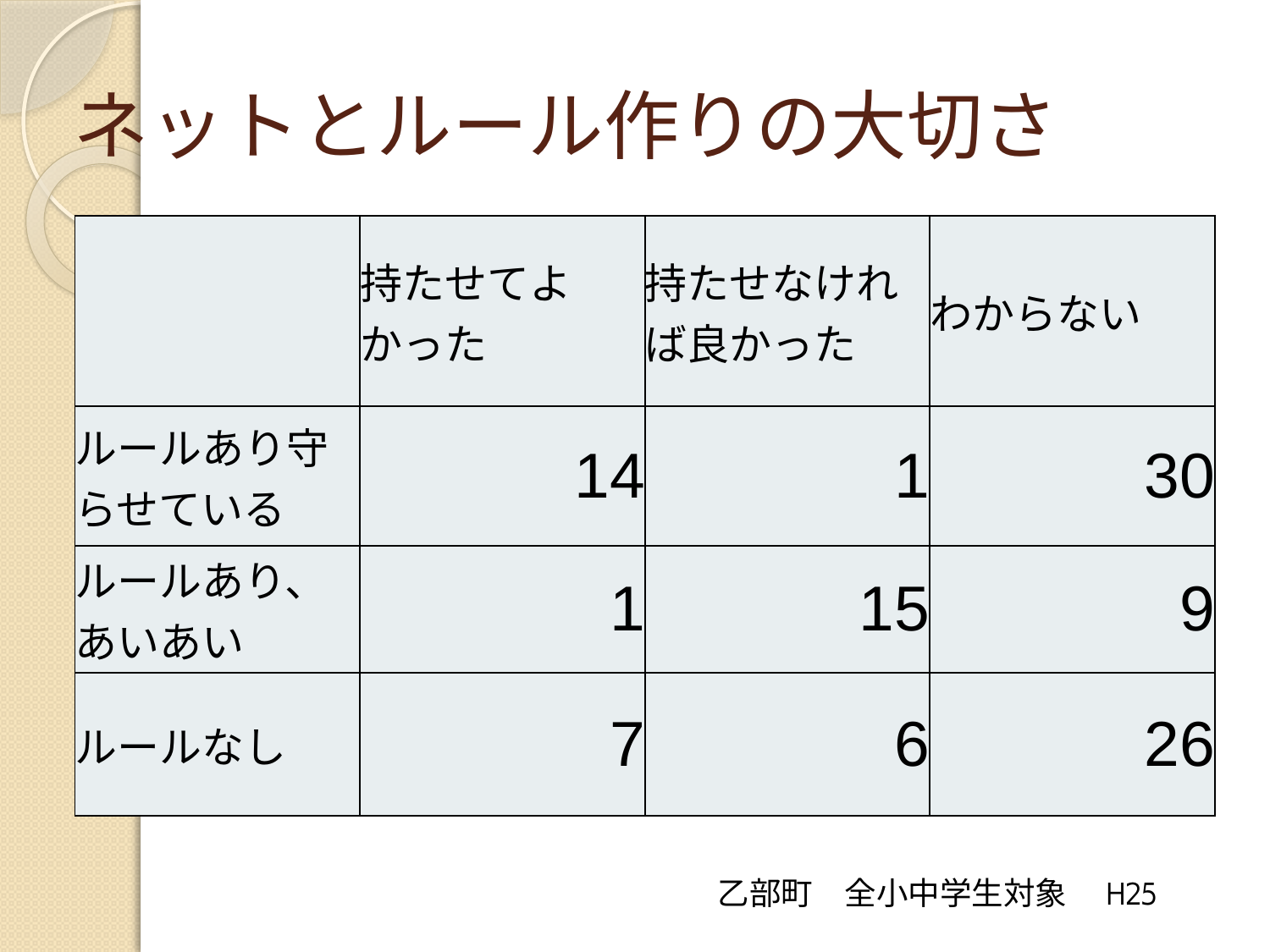

# ネットとルール作りの大切さ
|  | 持たせてよかった | 持たせなければ良かった | わからない |
| --- | --- | --- | --- |
| ルールあり守らせている | 14 | 1 | 30 |
| ルールあり、あいあい | 1 | 15 | 9 |
| ルールなし | 7 | 6 | 26 |
乙部町　全小中学生対象　H25